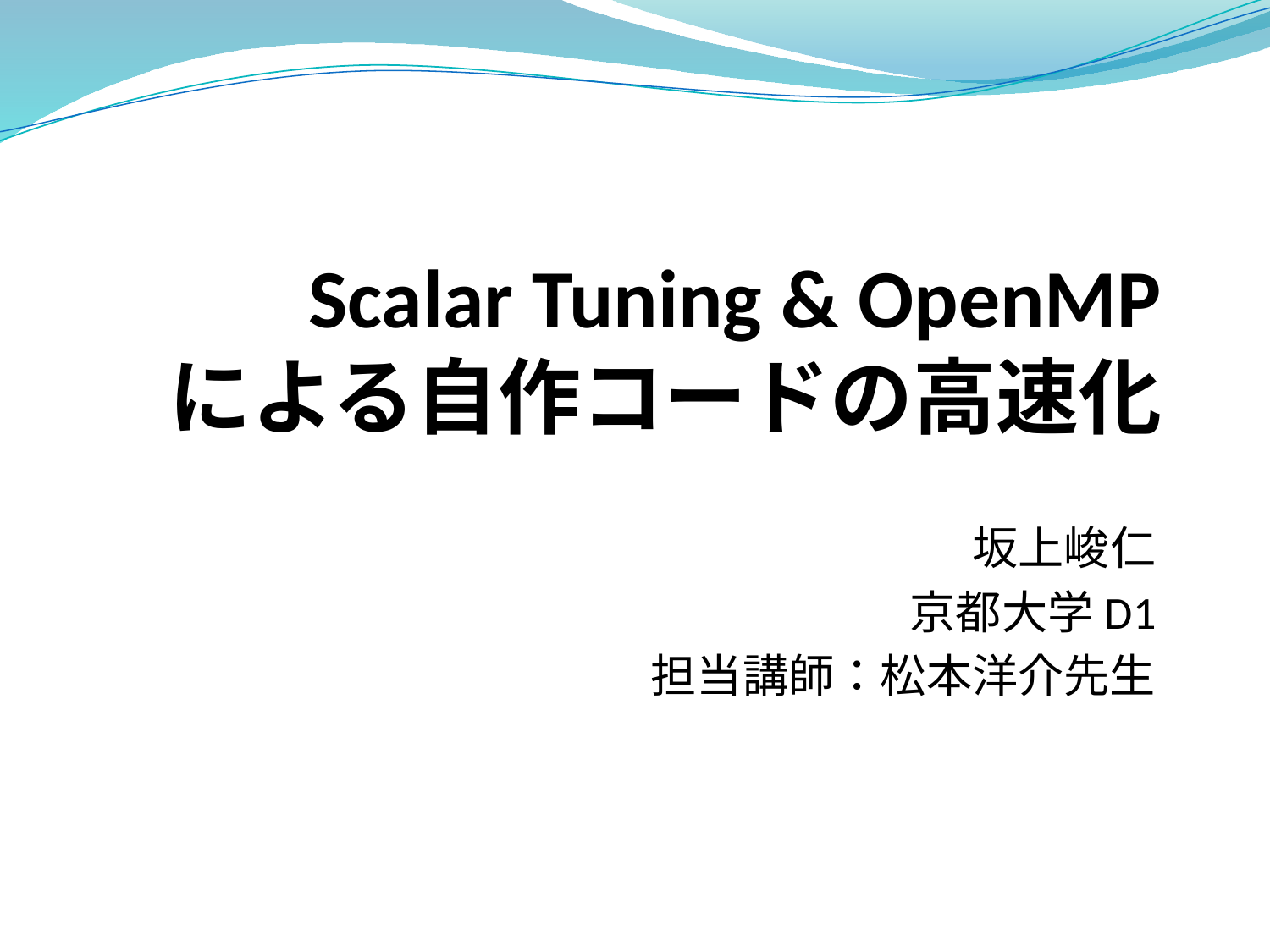

# Scalar Tuning & OpenMP による自作コードの高速化
坂上峻仁
京都大学D1
担当講師：松本洋介先生